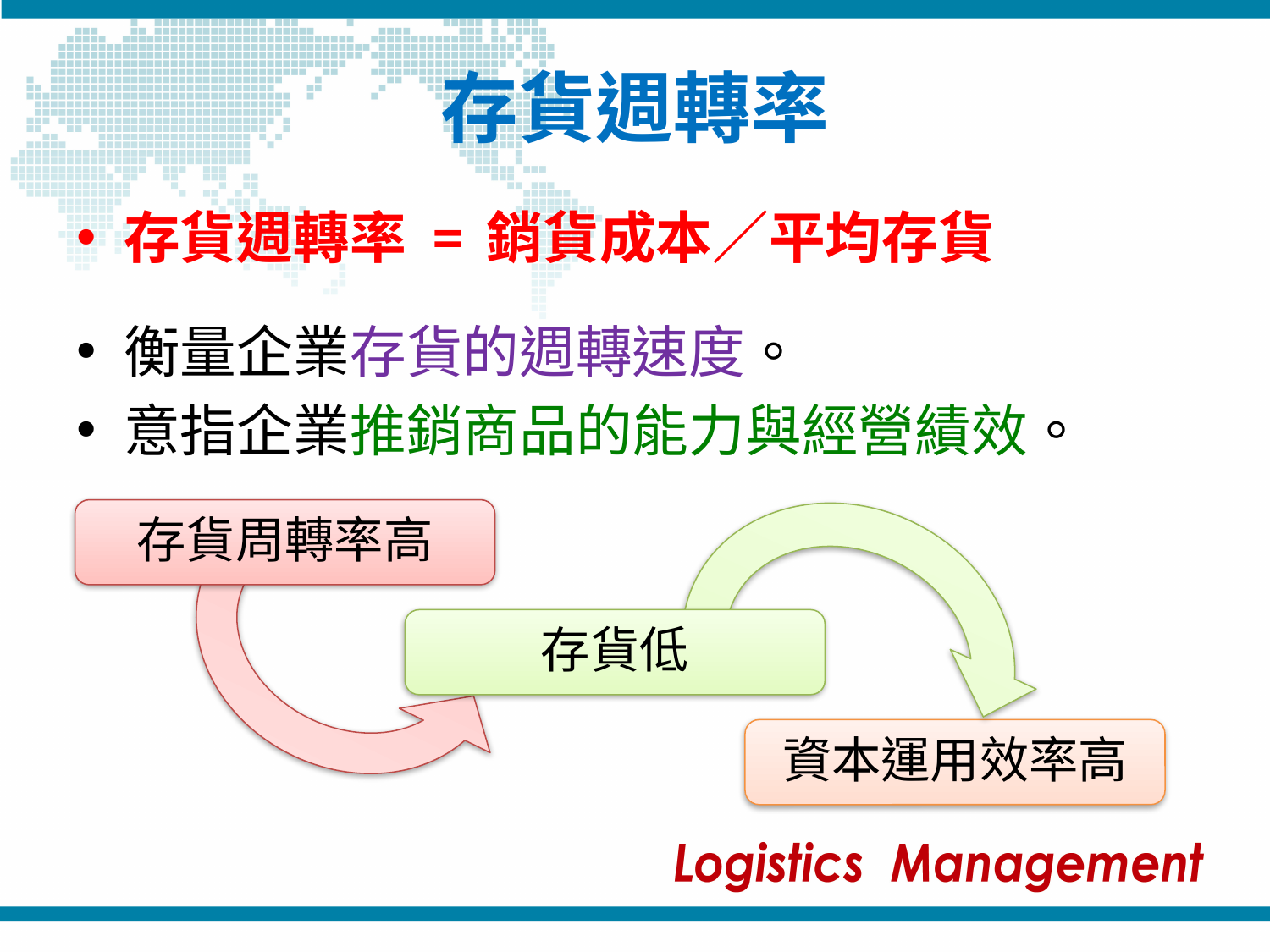

# 存貨週轉率
存貨週轉率 = 銷貨成本／平均存貨

衡量企業存貨的週轉速度。
意指企業推銷商品的能力與經營績效。

存貨周轉率高
存貨低
資本運用效率高